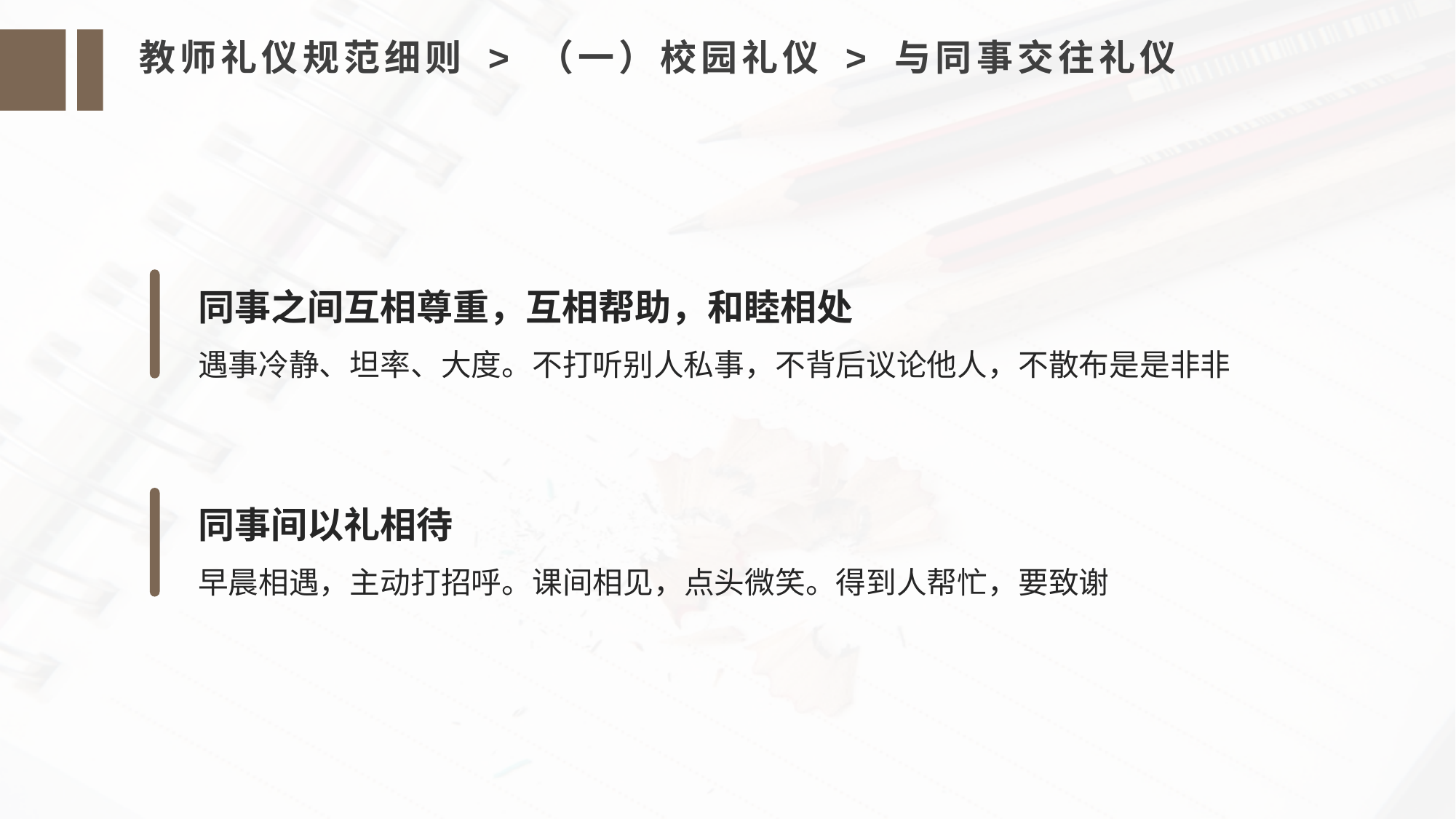

教师礼仪规范细则 > （一）校园礼仪 > 与同事交往礼仪
同事之间互相尊重，互相帮助，和睦相处
遇事冷静、坦率、大度。不打听别人私事，不背后议论他人，不散布是是非非

同事间以礼相待
早晨相遇，主动打招呼。课间相见，点头微笑。得到人帮忙，要致谢